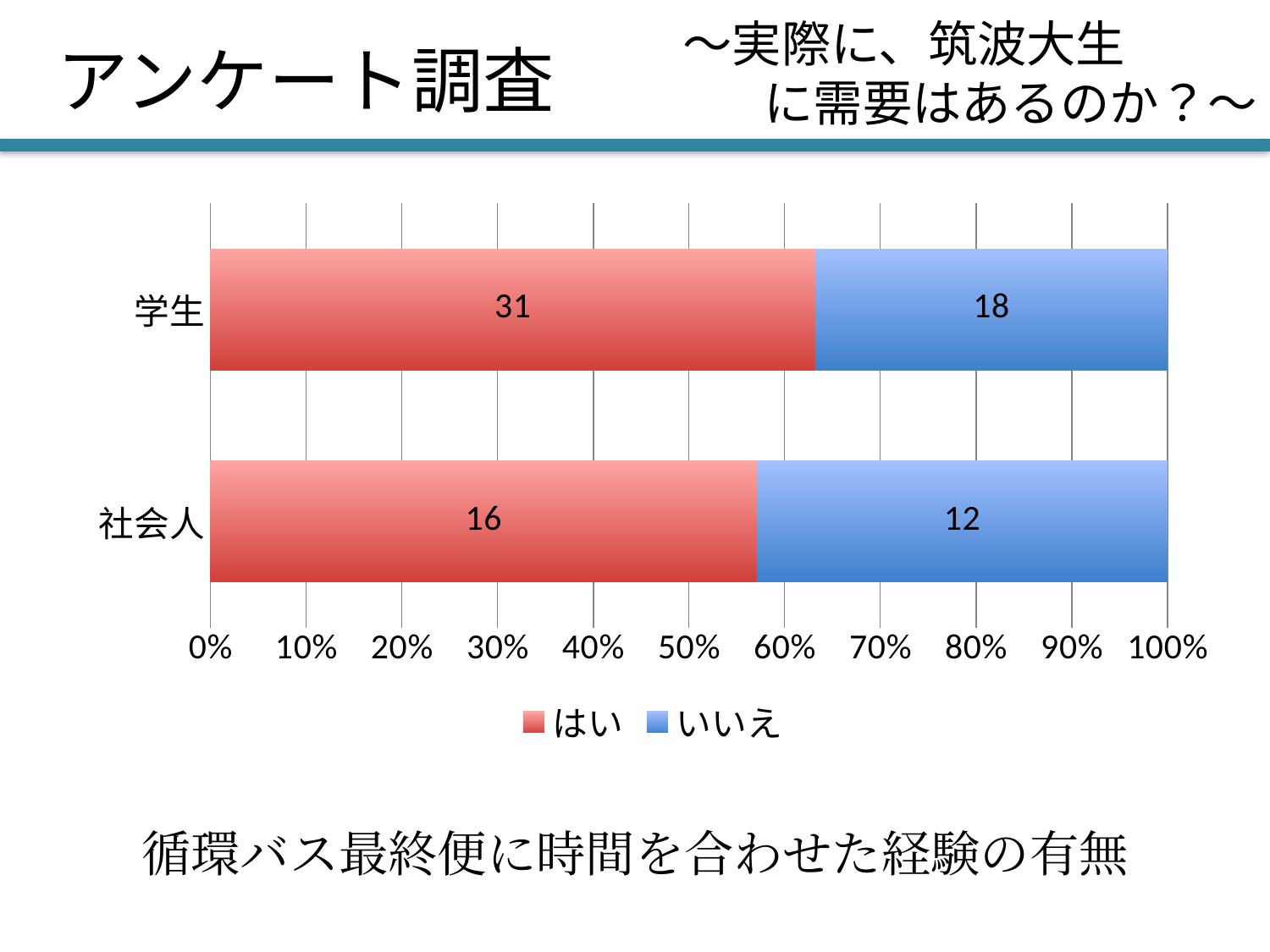

〜実際に、筑波大生
に需要はあるのか？〜
# アンケート調査

### Chart

| Category | はい | いいえ |
|---|---|---|
| 社会人 | 16.0 | 12.0 |
| 学生 | 31.0 | 18.0 |
循環バス最終便に時間を合わせた経験の有無